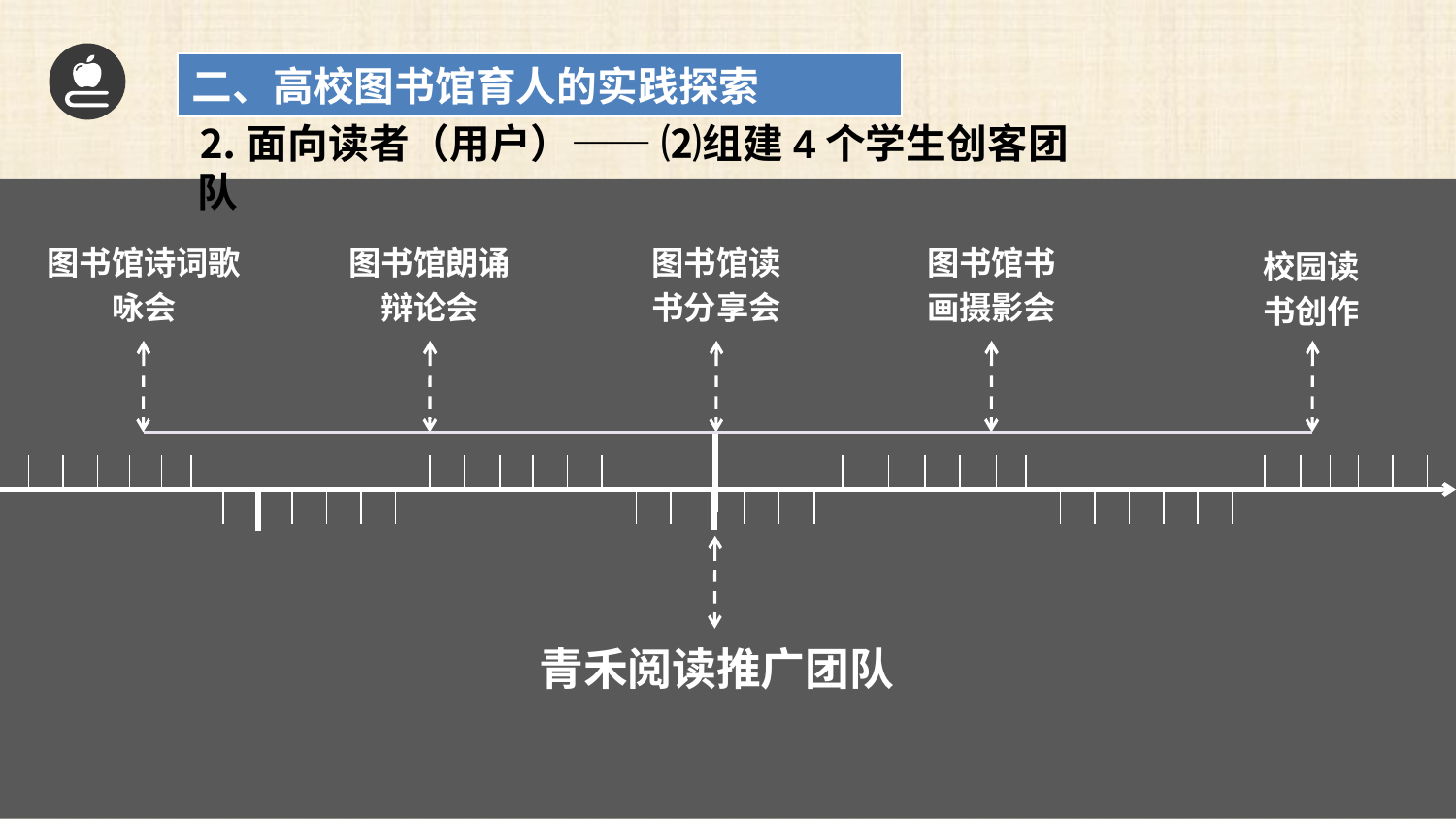

二、高校图书馆育人的实践探索
⒉面向读者（用户）—— ⑵组建4个学生创客团队

图书馆诗词歌咏会
图书馆朗诵辩论会
图书馆读书分享会
图书馆书画摄影会
校园读书创作
青禾阅读推广团队